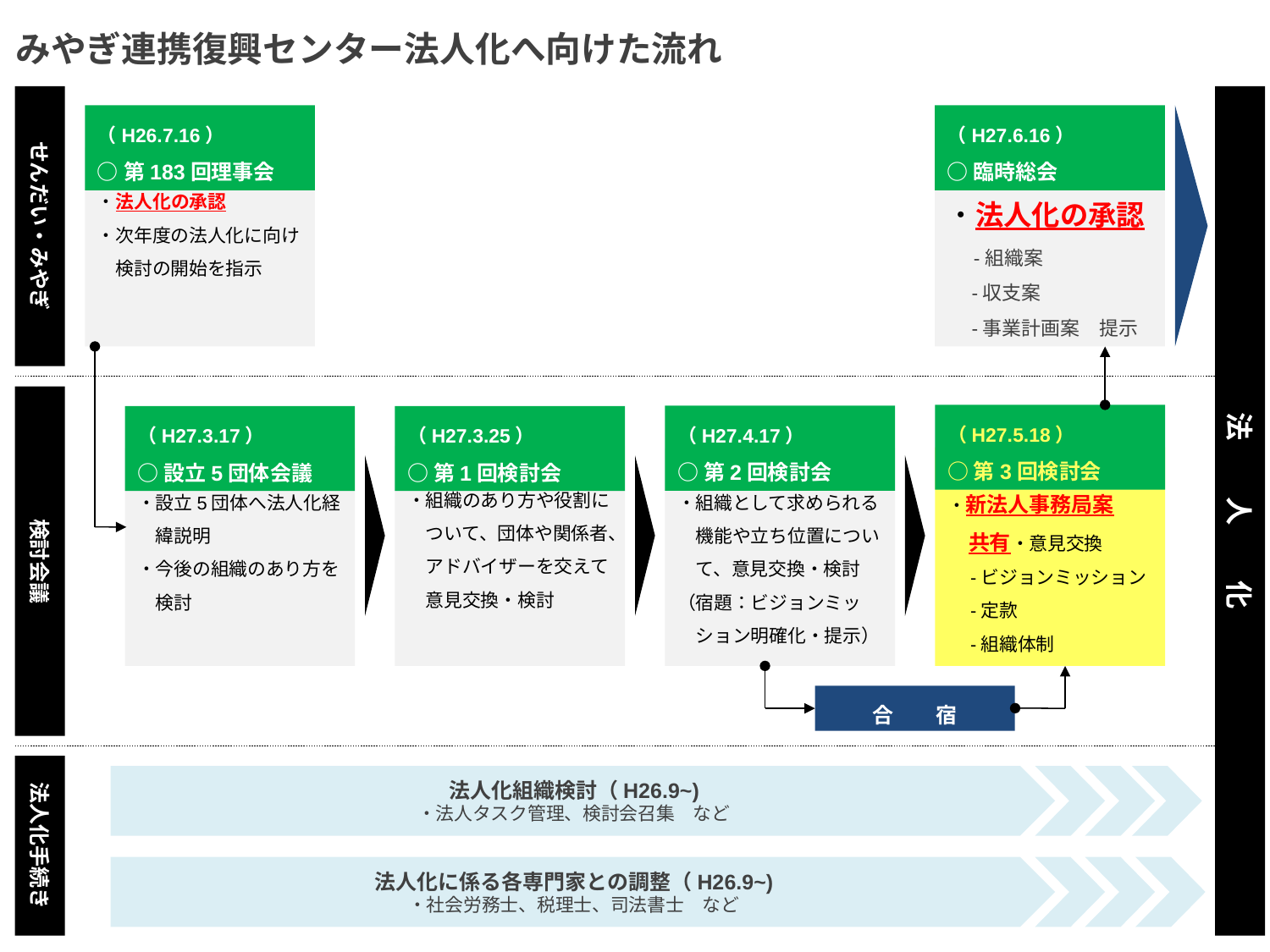

みやぎ連携復興センター法人化へ向けた流れ
せんだい・みやぎ
法　　人　　化
（H26.7.16）
○第183回理事会

・法人化の承認
・次年度の法人化に向け
　検討の開始を指示

（H27.6.16）
○臨時総会

・法人化の承認
　-組織案
　-収支案
　-事業計画案　提示

検討会議
（H27.5.18）
○第3回検討会

・新法人事務局案
　共有・意見交換
　-ビジョンミッション
　-定款
　-組織体制
（H27.4.17）
○第2回検討会

・組織として求められる
　機能や立ち位置につい
　て、意見交換・検討
（宿題：ビジョンミッ
　ション明確化・提示）
（H27.3.17）
○設立5団体会議

・設立5団体へ法人化経
　緯説明
・今後の組織のあり方を
　検討
（H27.3.25）
○第1回検討会

・組織のあり方や役割に
　ついて、団体や関係者、
　アドバイザーを交えて
　意見交換・検討

合　　宿
法人化手続き
法人化組織検討（H26.9~)
・法人タスク管理、検討会召集　など

法人化に係る各専門家との調整（H26.9~)
・社会労務士、税理士、司法書士　など